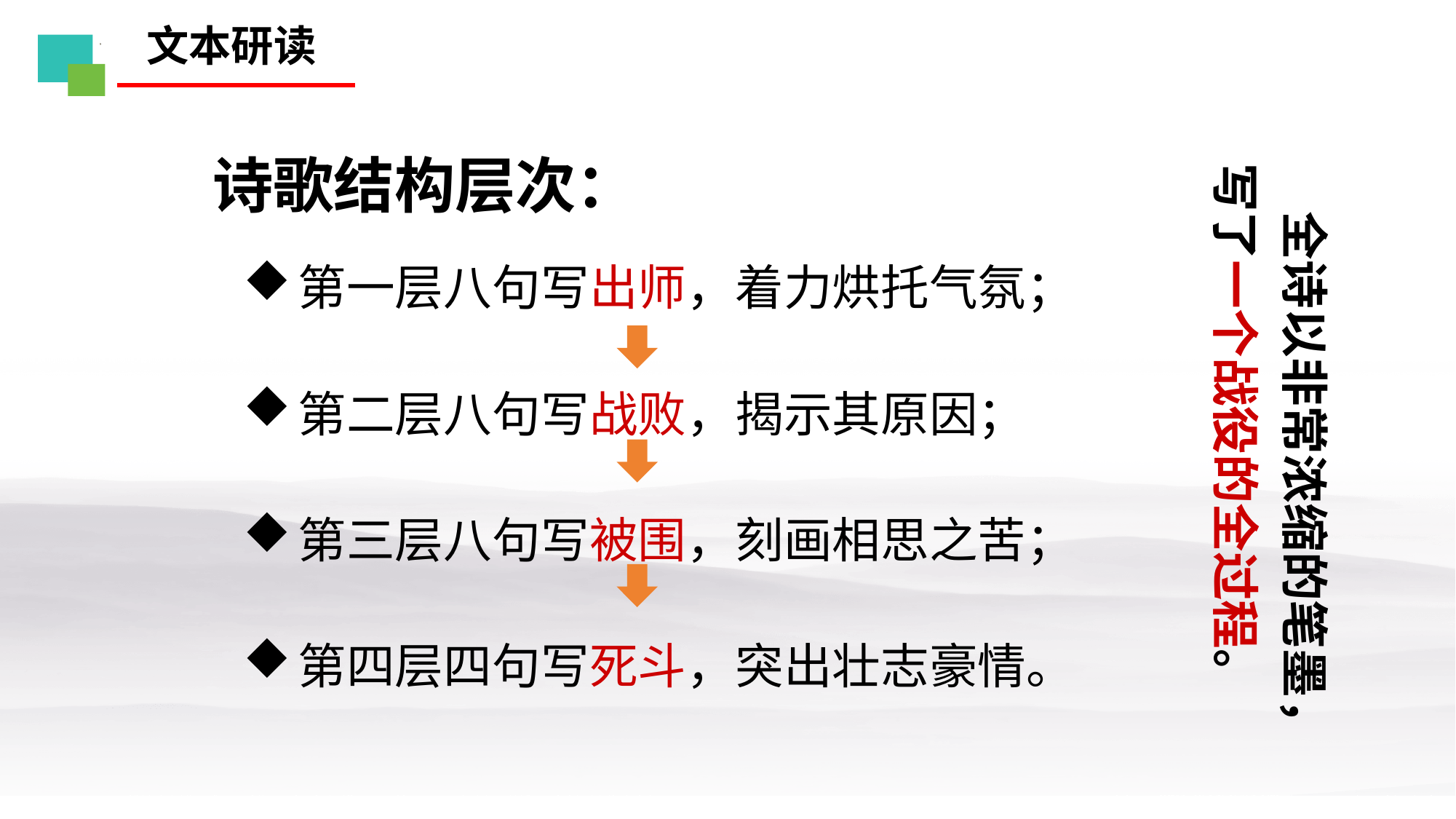

文本研读

诗歌结构层次：
　全诗以非常浓缩的笔墨，写了一个战役的全过程。
第一层八句写出师，着力烘托气氛；
第二层八句写战败，揭示其原因；
第三层八句写被围，刻画相思之苦；
第四层四句写死斗，突出壮志豪情。